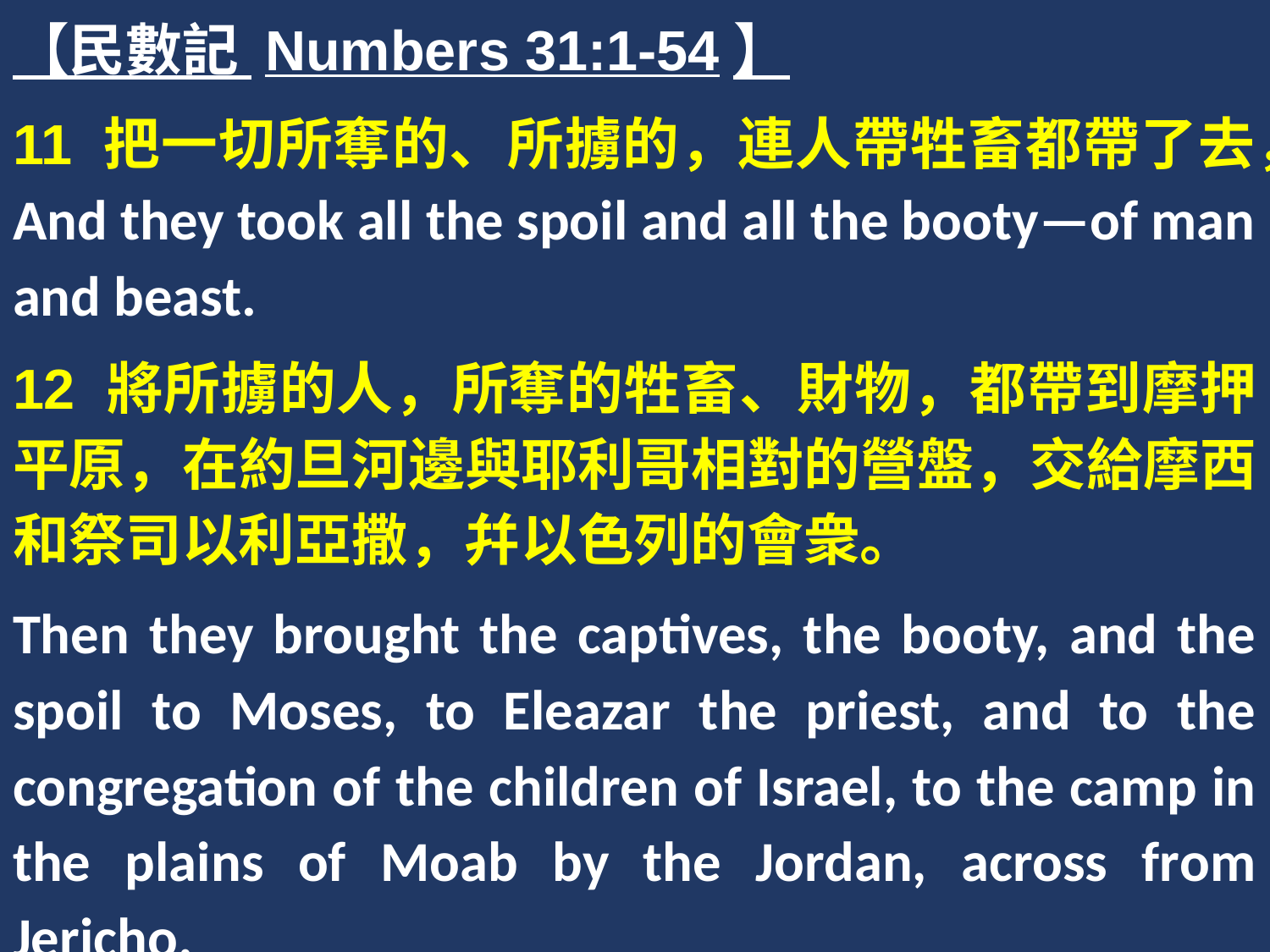

【民數記 Numbers 31:1-54】
11 把一切所奪的、所擄的，連人帶牲畜都帶了去，And they took all the spoil and all the booty—of man and beast.
12 將所擄的人，所奪的牲畜、財物，都帶到摩押平原，在約旦河邊與耶利哥相對的營盤，交給摩西和祭司以利亞撒，幷以色列的會衆。
Then they brought the captives, the booty, and the spoil to Moses, to Eleazar the priest, and to the congregation of the children of Israel, to the camp in the plains of Moab by the Jordan, across from Jericho.